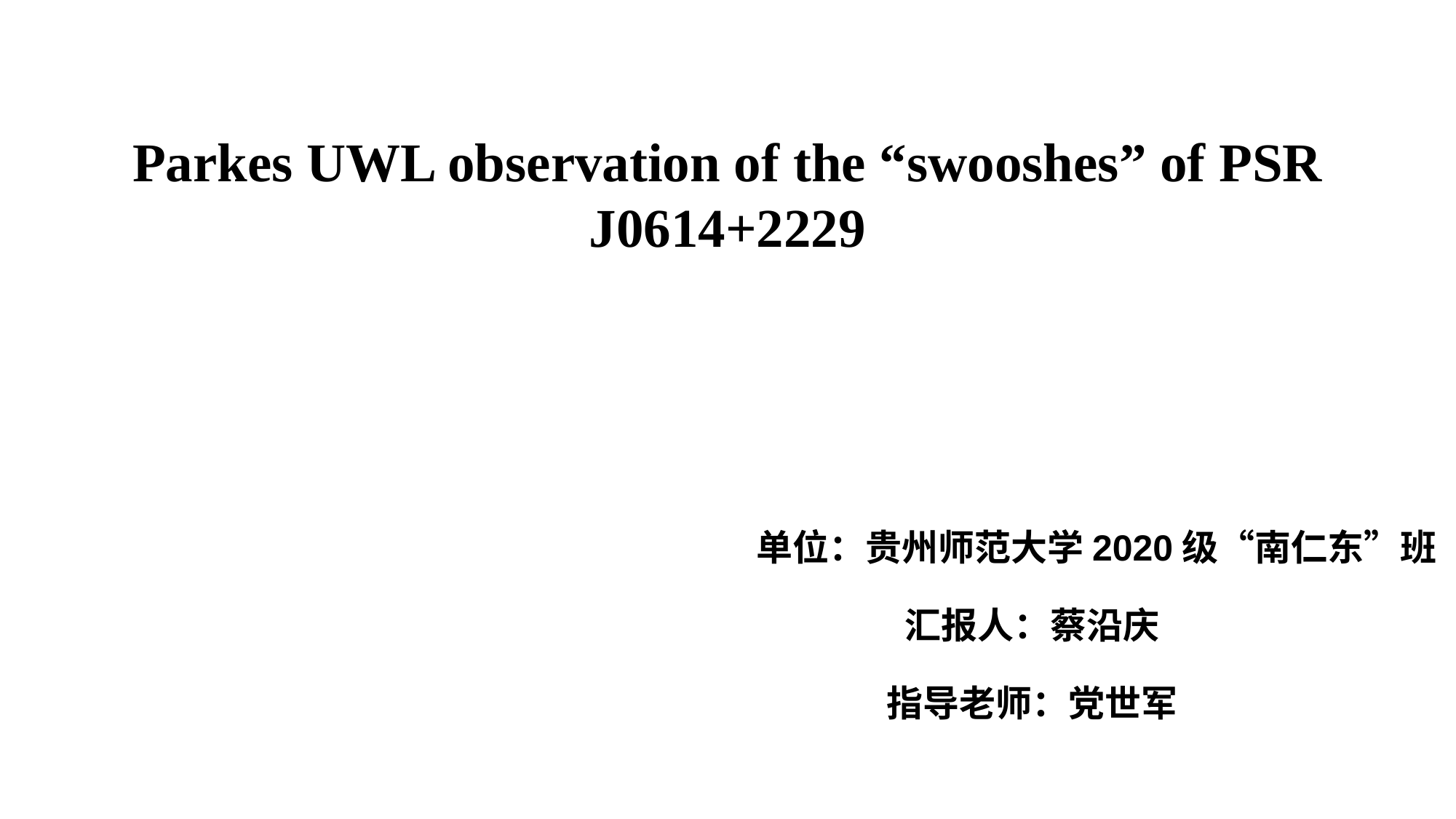

Parkes UWL observation of the “swooshes” of PSR J0614+2229
单位：贵州师范大学2020级“南仁东”班

汇报人：蔡沿庆
指导老师：党世军